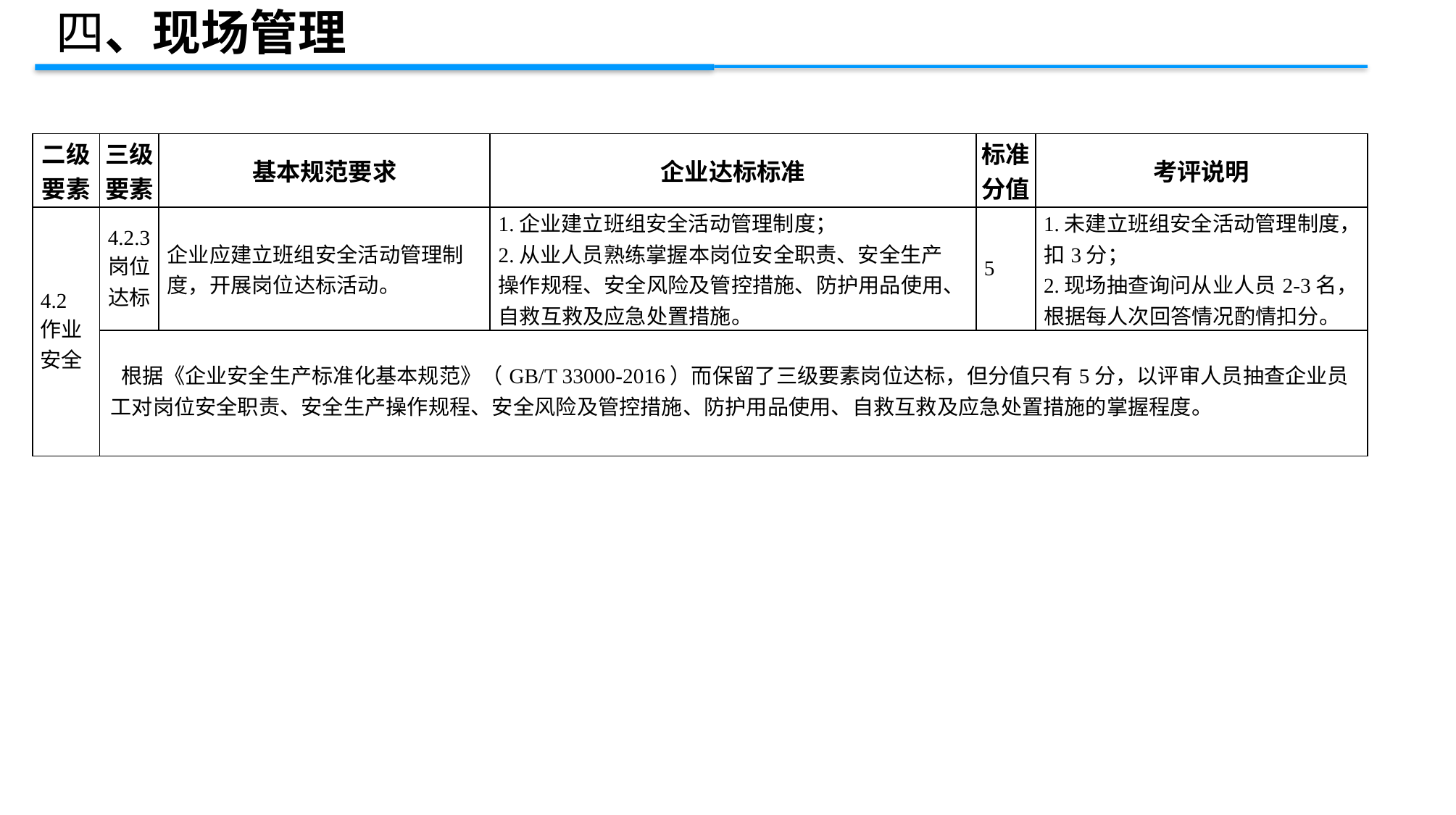

四、现场管理

| 二级 要素 | 三级 要素 | 基本规范要求 | 企业达标标准 | 标准 分值 | 考评说明 |
| --- | --- | --- | --- | --- | --- |
| 4.2作业安全 | 4.2.3岗位达标 | 企业应建立班组安全活动管理制度，开展岗位达标活动。 | 1.企业建立班组安全活动管理制度； 2.从业人员熟练掌握本岗位安全职责、安全生产操作规程、安全风险及管控措施、防护用品使用、自救互救及应急处置措施。 | 5 | 1.未建立班组安全活动管理制度，扣3分； 2.现场抽查询问从业人员2-3名，根据每人次回答情况酌情扣分。 |
|  | 根据《企业安全生产标准化基本规范》（GB/T 33000-2016）而保留了三级要素岗位达标，但分值只有5分，以评审人员抽查企业员工对岗位安全职责、安全生产操作规程、安全风险及管控措施、防护用品使用、自救互救及应急处置措施的掌握程度。 |  |  |  |  |